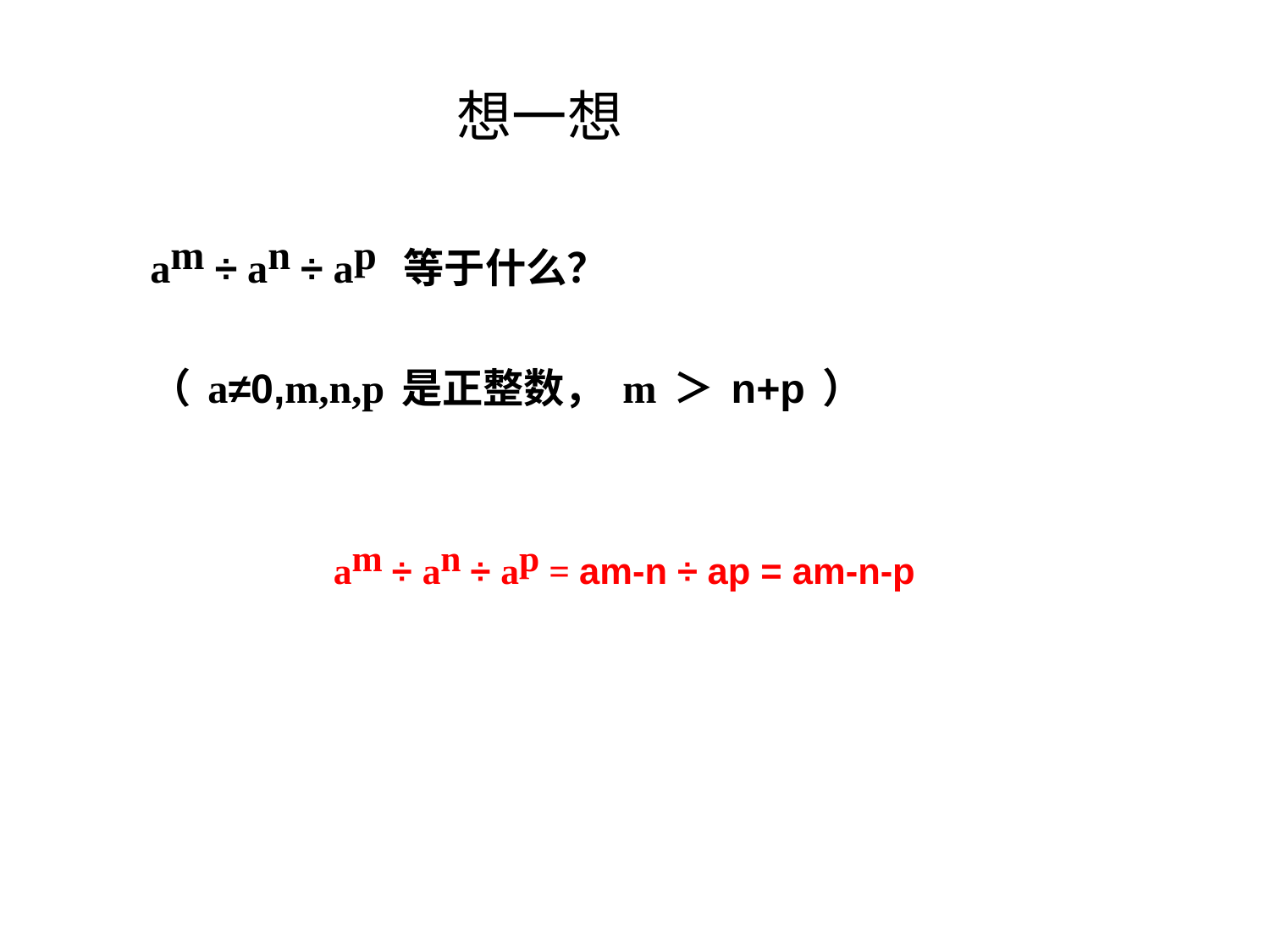

想一想
am ÷ an ÷ ap 等于什么？
（a≠0,m,n,p是正整数，m＞n+p）
am ÷ an ÷ ap = am-n ÷ ap = am-n-p